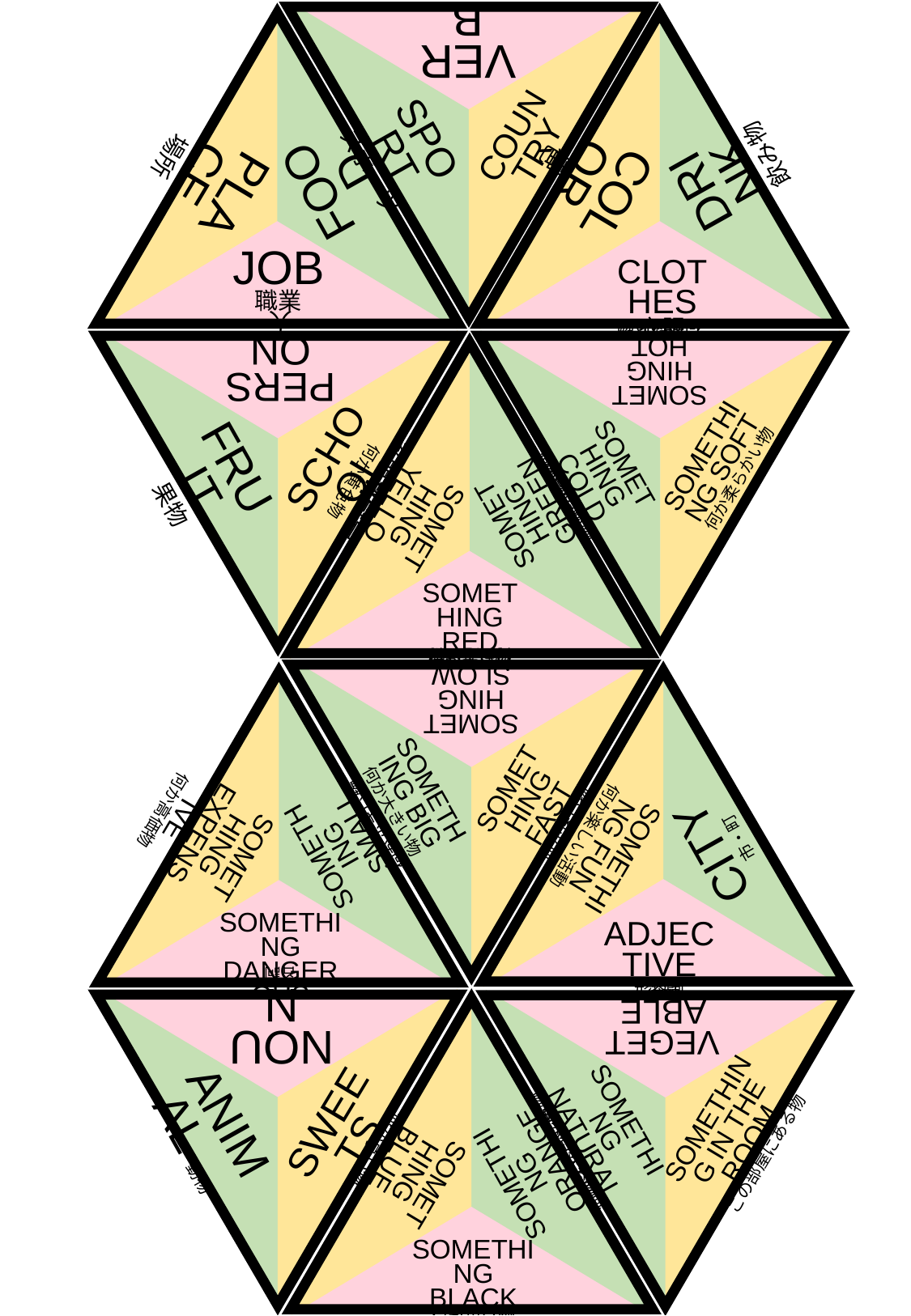

SPORT
スポーツ
COUNTRY
国
VERB
動詞

FOOD
食べ物
PLACE
場所
JOB
職業

DRINK
飲み物
COLOR
色
CLOTHES
衣服

FRUIT
果物
SCHOOL
学校に関係
PERSON
人

SOMETHING COLD
何か冷たい物
SOMETHING SOFT
何か柔らかい物
SOMETHING HOT
何か熱い物

SOMETHING GREEN
何か緑物
SOMETHING YELLOW
何か黄色物
SOMETHING RED
何か赤い物

SOMETHING BIG
何か大きい物
SOMETHING FAST
何か速い物
SOMETHING SLOW
何か遅い物

SOMETHING FUN
何か楽しい活動
CITY
市・町
ADJECTIVE
形容詞

SOMETHING SMALL
何か小さい物
SOMETHING EXPENSIVE
何か高価物
SOMETHING DANGEROUS
何か危ない活動

ANIMAL動物
SWEETS
甘い食べ物
NOUN
名詞

SOMETHING NATURAL
何か自然な物
SOMETHING IN THE ROOM
この部屋にある物
VEGETABLE
野菜

SOMETHING ORANGE
何かオレンジ色物
SOMETHING BLUE
何か青い物
SOMETHING BLACK
何か黒い物